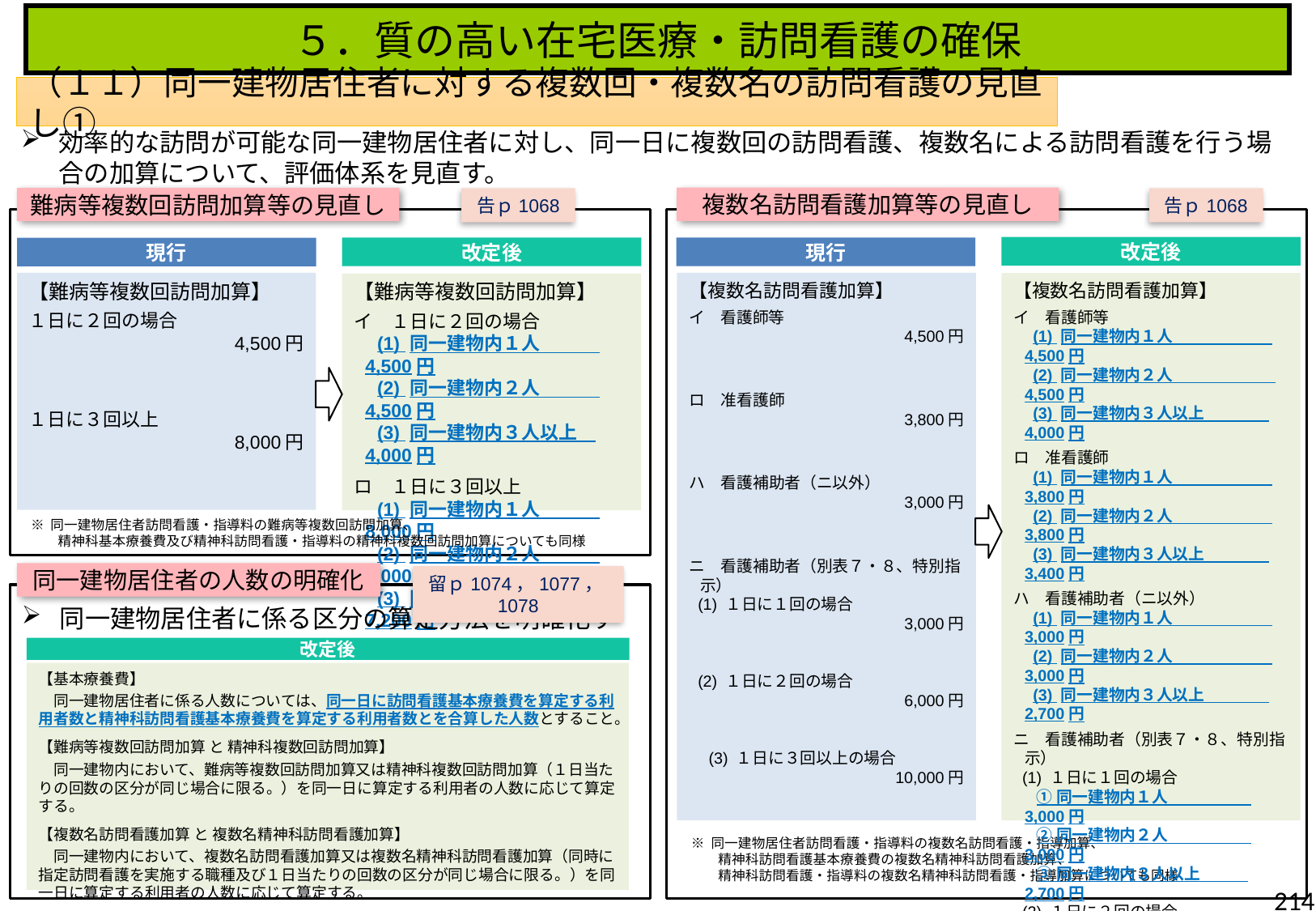

５．質の高い在宅医療・訪問看護の確保
（１１）同一建物居住者に対する複数回・複数名の訪問看護の見直し①
効率的な訪問が可能な同一建物居住者に対し、同一日に複数回の訪問看護、複数名による訪問看護を行う場合の加算について、評価体系を見直す。
複数名訪問看護加算等の見直し
難病等複数回訪問加算等の見直し
告ｐ1068
告ｐ1068

改定後
改定後
現行
現行
【複数名訪問看護加算】

イ　看護師等
4,500円

ロ　准看護師
3,800円

ハ　看護補助者（ニ以外）
3,000円

ニ　看護補助者（別表７・８、特別指示）
  (1) １日に１回の場合
3,000円

  (2) １日に２回の場合
6,000円

　(3) １日に３回以上の場合
10,000円
【難病等複数回訪問加算】

１日に２回の場合
4,500円

１日に３回以上
8,000円
【複数名訪問看護加算】

イ　看護師等
　(1) 同一建物内１人　　 　　　　 4,500円
　(2) 同一建物内２人　　 　 　　　4,500円
　(3) 同一建物内３人以上　　　　4,000円

ロ　准看護師
　(1) 同一建物内１人　　 　　　　 3,800円
　(2) 同一建物内２人　　 　　　　 3,800円
　(3) 同一建物内３人以上　　　　3,400円

ハ　看護補助者（ニ以外）
　(1) 同一建物内１人　　 　　　　 3,000円
　(2) 同一建物内２人　　 　　　　 3,000円
　(3) 同一建物内３人以上　　　　2,700円

ニ　看護補助者（別表７・８、特別指示）
  (1) １日に１回の場合
　  ① 同一建物内１人　　 　　　 3,000円
　  ② 同一建物内２人　　 　　　 3,000円
　  ③ 同一建物内３人以上　　　2,700円
  (2) １日に２回の場合
　  ① 同一建物内１人　　 　　　 6,000円
　  ② 同一建物内２人　　 　　　 6,000円
　  ③ 同一建物内３人以上　　　5,400円
  (3) １日に３回以上の場合
　  ① 同一建物内１人　　 　　　10,000円
　  ② 同一建物内２人　　 　　　10,000円
　  ③ 同一建物内３人以上　　　9,000円

【難病等複数回訪問加算】

イ　１日に２回の場合
　(1) 同一建物内１人　　 　 4,500円
　(2) 同一建物内２人　　 　 4,500円
　(3) 同一建物内３人以上　4,000円

ロ　１日に３回以上
　(1) 同一建物内１人　　 　 8,000円
　(2) 同一建物内２人　　 　 8,000円
　(3) 同一建物内３人以上　7,200円

※ 同一建物居住者訪問看護・指導料の難病等複数回訪問加算、
　　精神科基本療養費及び精神科訪問看護・指導料の精神科複数回訪問加算についても同様
同一建物居住者の人数の明確化
留ｐ1074，1077，1078

同一建物居住者に係る区分の算定方法を明確化する。
改定後
【基本療養費】

　同一建物居住者に係る人数については、同一日に訪問看護基本療養費を算定する利用者数と精神科訪問看護基本療養費を算定する利用者数とを合算した人数とすること。

【難病等複数回訪問加算 と 精神科複数回訪問加算】

　同一建物内において、難病等複数回訪問加算又は精神科複数回訪問加算（１日当たりの回数の区分が同じ場合に限る。）を同一日に算定する利用者の人数に応じて算定する。

【複数名訪問看護加算 と 複数名精神科訪問看護加算】

　同一建物内において、複数名訪問看護加算又は複数名精神科訪問看護加算（同時に指定訪問看護を実施する職種及び１日当たりの回数の区分が同じ場合に限る。）を同一日に算定する利用者の人数に応じて算定する。
※ 同一建物居住者訪問看護・指導料の複数名訪問看護・指導加算、
　　精神科訪問看護基本療養費の複数名精神科訪問看護加算、
　　精神科訪問看護・指導料の複数名精神科訪問看護・指導加算についても同様
214